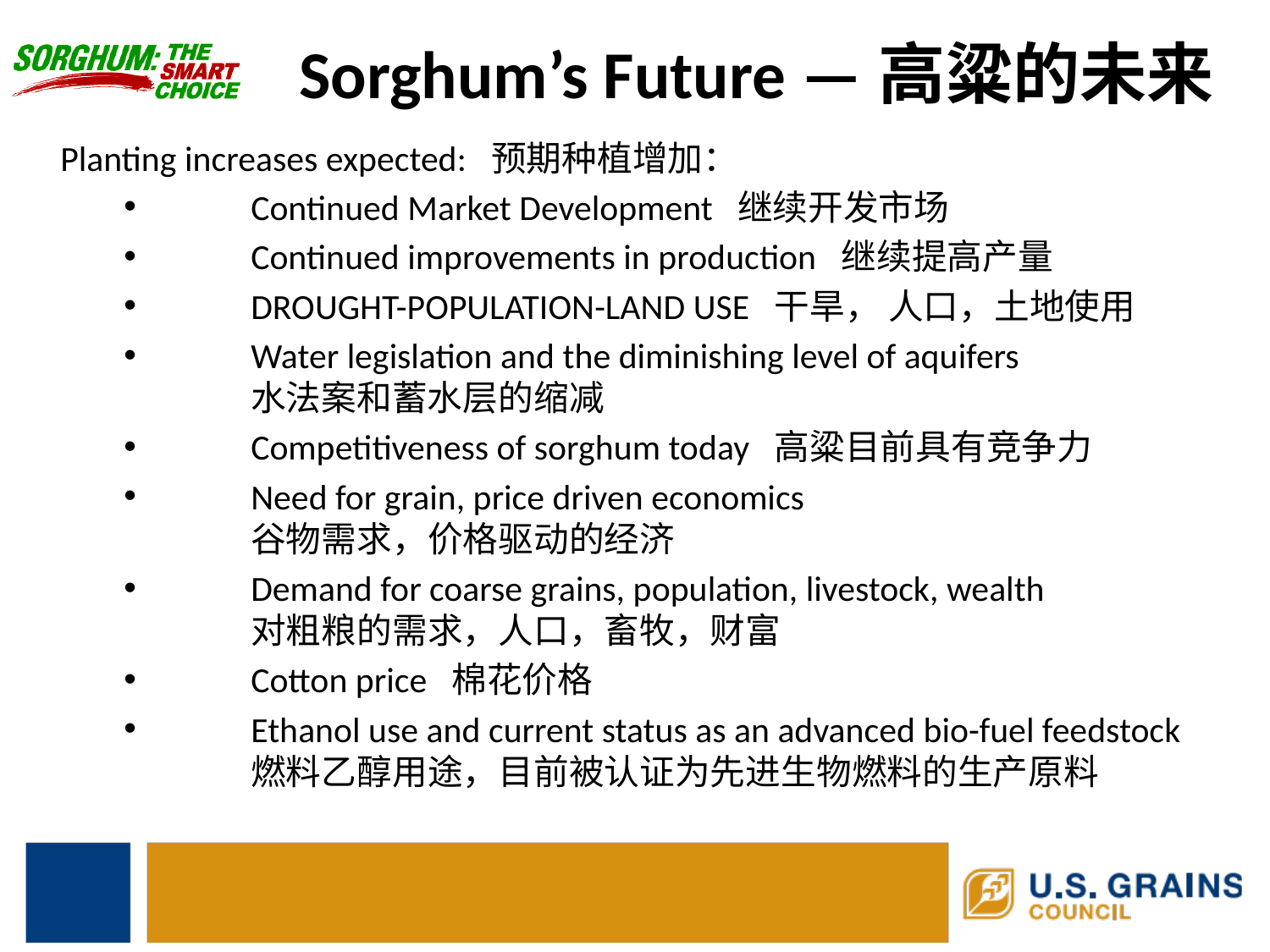

# Sorghum’s Future —高粱的未来
Planting increases expected:  预期种植增加：
	Continued Market Development  继续开发市场
  	Continued improvements in production  继续提高产量
  	DROUGHT-POPULATION-LAND USE  干旱， 人口，土地使用
  	Water legislation and the diminishing level of aquifers
   	水法案和蓄水层的缩减
  	Competitiveness of sorghum today  高粱目前具有竞争力
  	Need for grain, price driven economics
   	谷物需求，价格驱动的经济
  	Demand for coarse grains, population, livestock, wealth
   	对粗粮的需求，人口，畜牧，财富
 	Cotton price  棉花价格
  	Ethanol use and current status as an advanced bio-fuel feedstock
      	燃料乙醇用途，目前被认证为先进生物燃料的生产原料